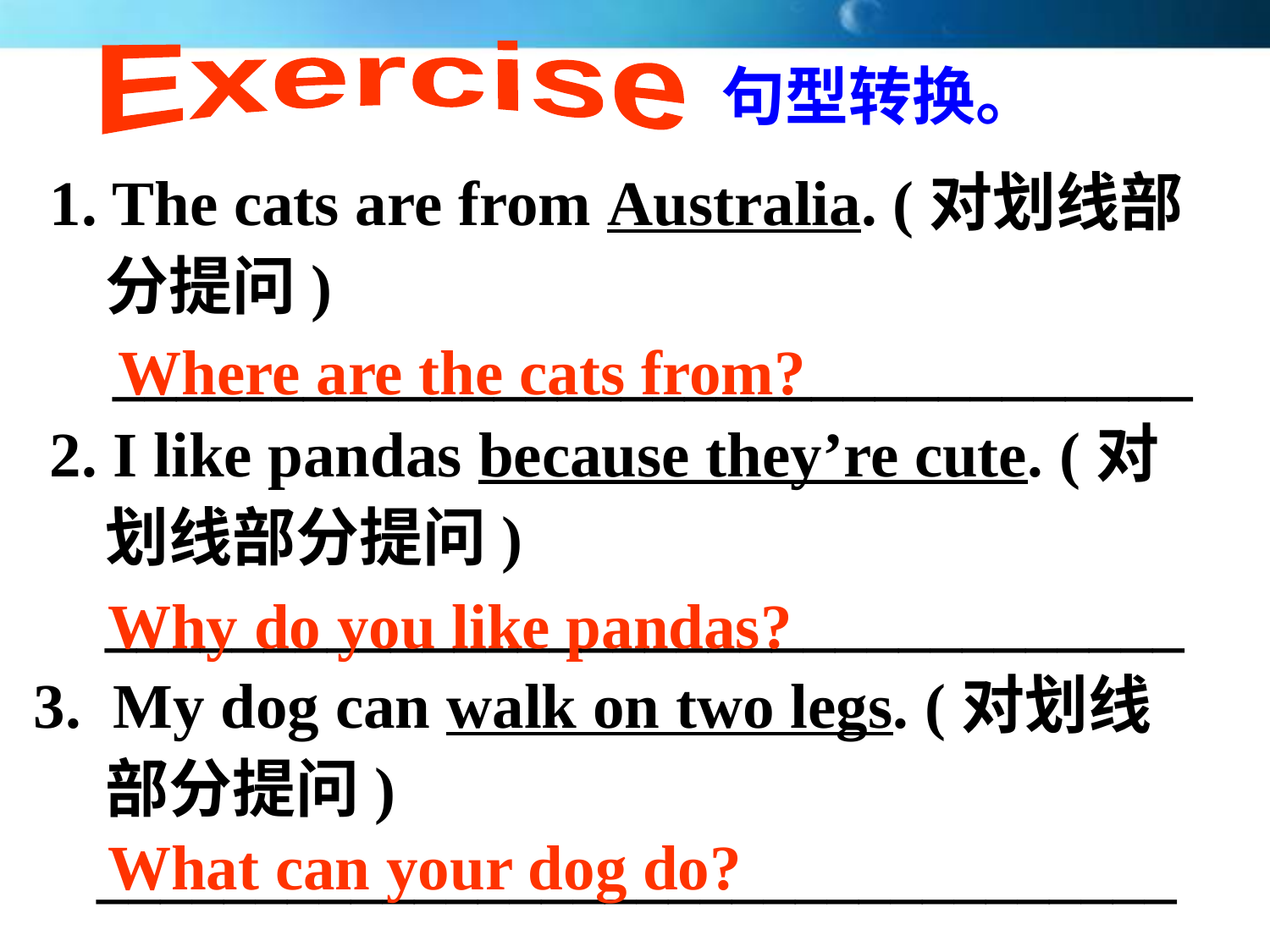

Exercise
句型转换。
 1. The cats are from Australia. (对划线部分提问)
     __________________________________
 2. I like pandas because they’re cute. (对划线部分提问) __________________________________
3.  My dog can walk on two legs. (对划线部分提问)
    __________________________________
Where are the cats from?
Why do you like pandas?
What can your dog do?